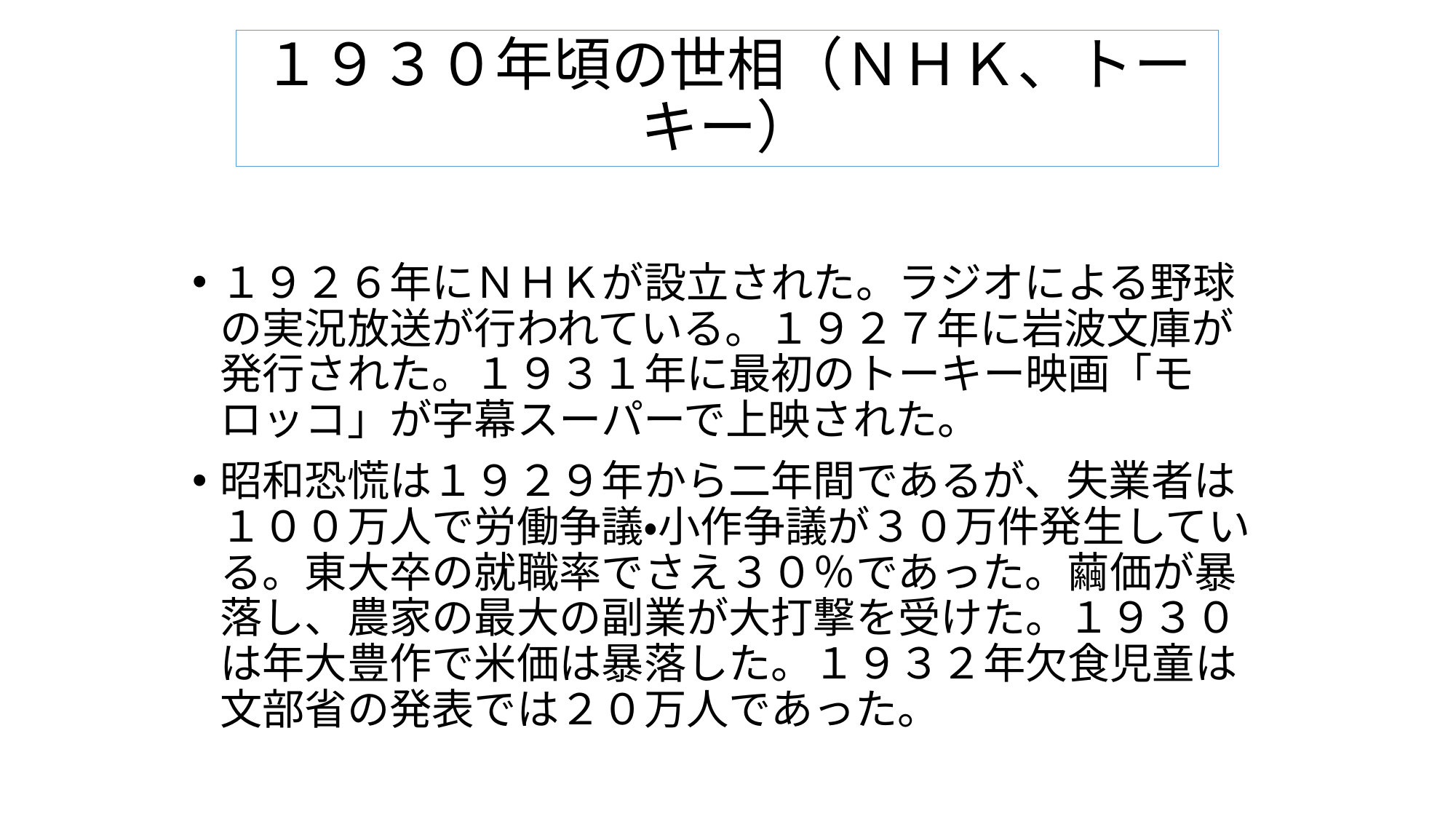

# １９３０年頃の世相（ＮＨＫ、トーキー）
１９２６年にＮＨＫが設立された。ラジオによる野球の実況放送が行われている。１９２７年に岩波文庫が発行された。１９３１年に最初のトーキー映画「モロッコ」が字幕スーパーで上映された。
昭和恐慌は１９２９年から二年間であるが、失業者は１００万人で労働争議・小作争議が３０万件発生している。東大卒の就職率でさえ３０％であった。繭価が暴落し、農家の最大の副業が大打撃を受けた。１９３０は年大豊作で米価は暴落した。１９３２年欠食児童は文部省の発表では２０万人であった。